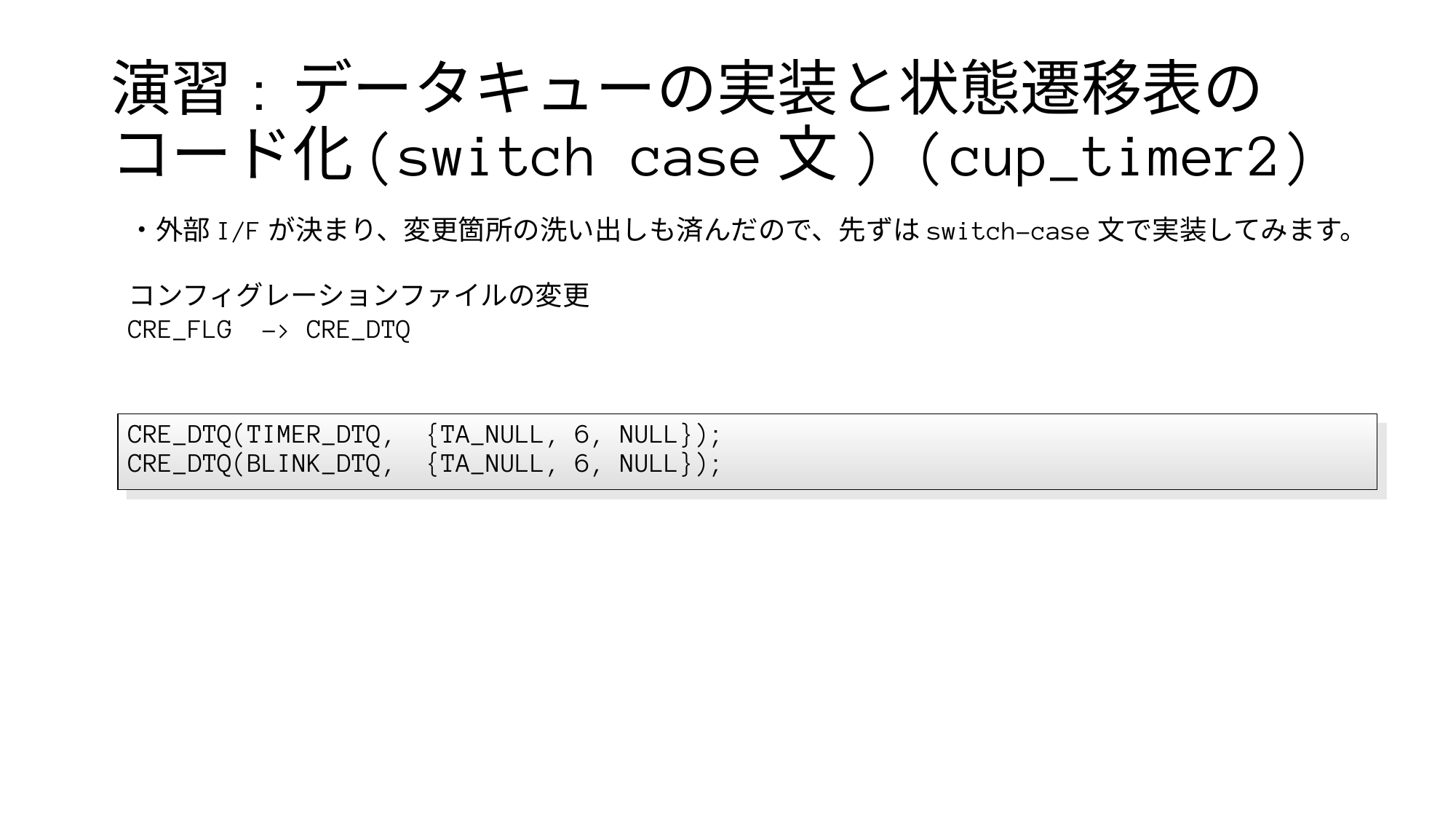

# 演習:データキューの実装と状態遷移表のコード化(switch case文) (cup_timer2)
・外部I/Fが決まり、変更箇所の洗い出しも済んだので、先ずはswitch-case文で実装してみます。

コンフィグレーションファイルの変更
CRE_FLG  -> CRE_DTQ
CRE_DTQ(TIMER_DTQ,  {TA_NULL, 6, NULL});
CRE_DTQ(BLINK_DTQ,  {TA_NULL, 6, NULL});